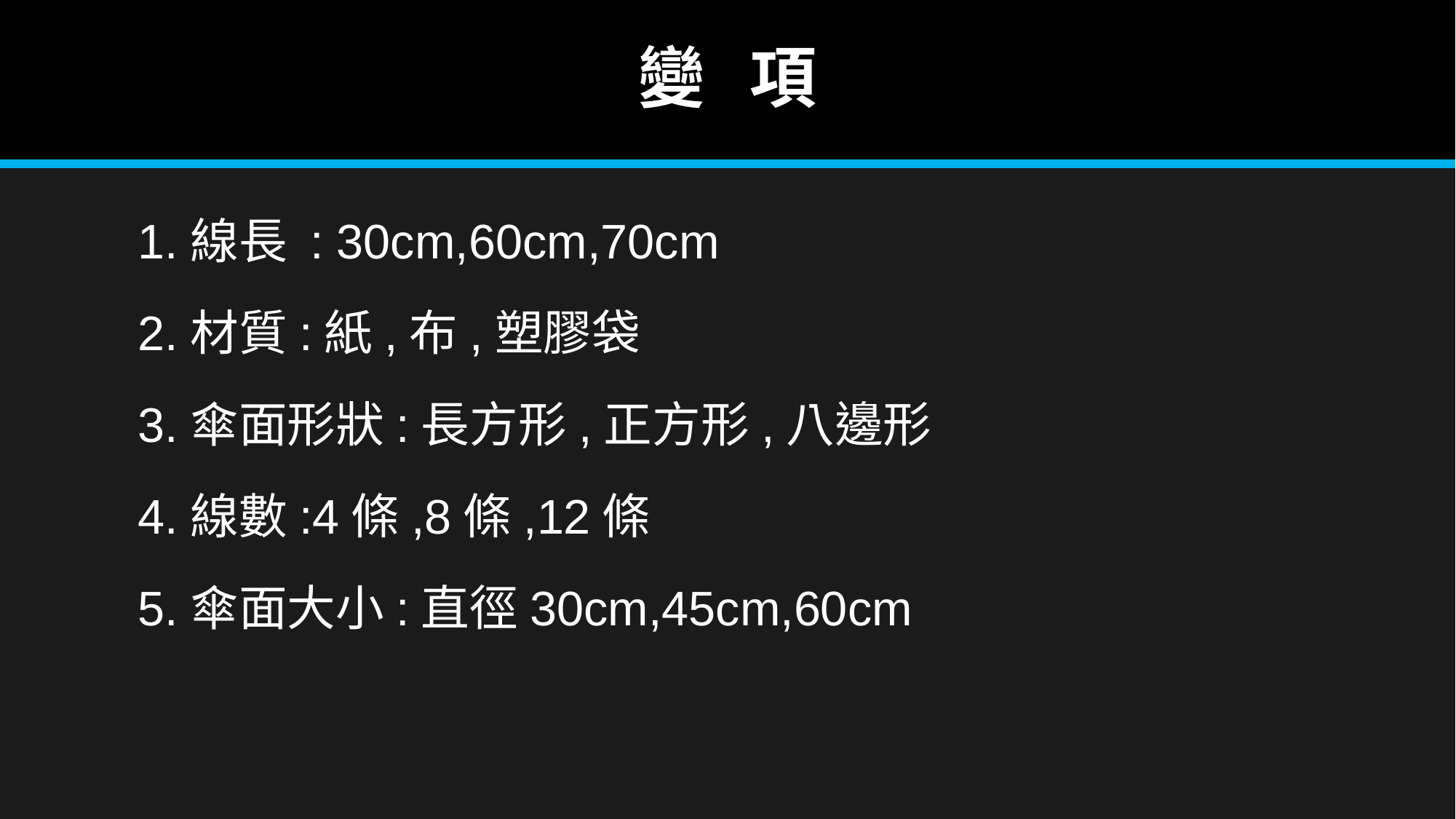

# 變   項
1.線長 : 30cm,60cm,70cm
2.材質:紙,布,塑膠袋
3.傘面形狀:長方形,正方形,八邊形
4.線數:4條,8條,12條
5.傘面大小:直徑30cm,45cm,60cm